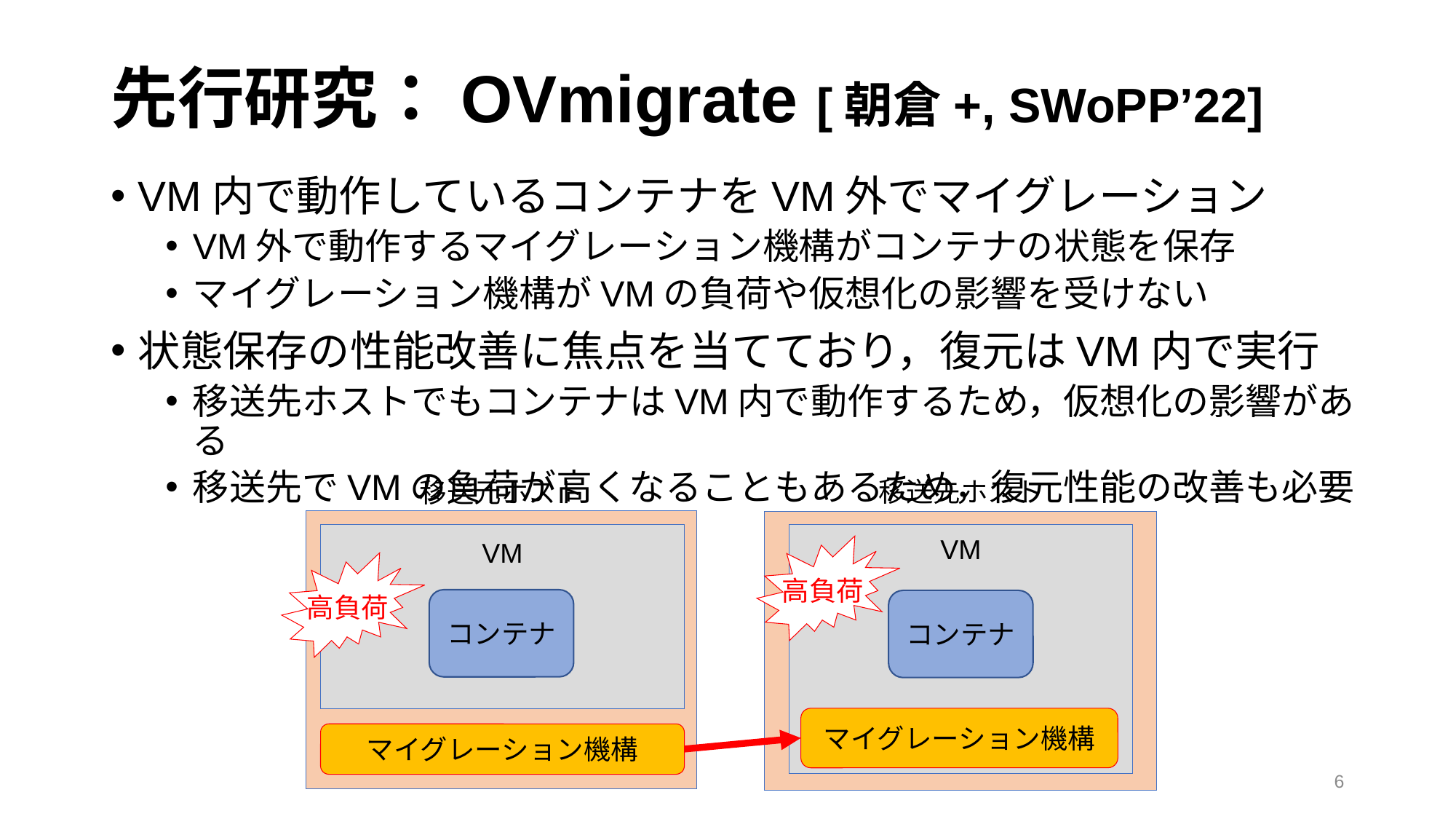

# 先行研究：OVmigrate [朝倉+, SWoPP’22]
VM内で動作しているコンテナをVM外でマイグレーション
VM外で動作するマイグレーション機構がコンテナの状態を保存
マイグレーション機構がVMの負荷や仮想化の影響を受けない
状態保存の性能改善に焦点を当てており，復元はVM内で実行
移送先ホストでもコンテナはVM内で動作するため，仮想化の影響がある
移送先でVMの負荷が高くなることもあるため，復元性能の改善も必要

移送先ホスト
移送元ホスト

VM
VM
高負荷
高負荷
コンテナ
コンテナ
マイグレーション機構
マイグレーション機構
6